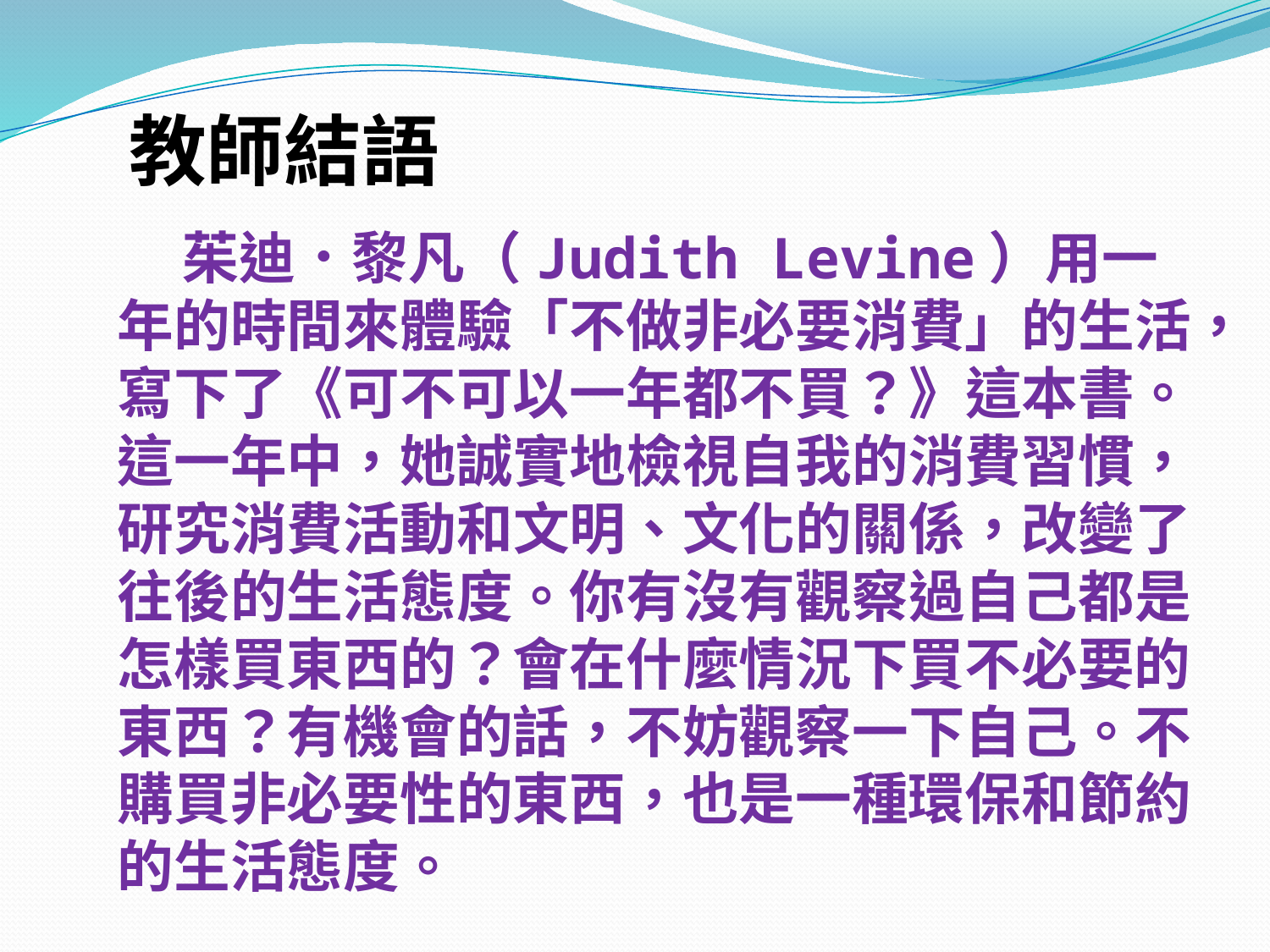

教師結語
    茱迪．黎凡（Judith Levine）用一年的時間來體驗「不做非必要消費」的生活，寫下了《可不可以一年都不買？》這本書。這一年中，她誠實地檢視自我的消費習慣，研究消費活動和文明、文化的關係，改變了往後的生活態度。你有沒有觀察過自己都是怎樣買東西的？會在什麼情況下買不必要的東西？有機會的話，不妨觀察一下自己。不購買非必要性的東西，也是一種環保和節約的生活態度。